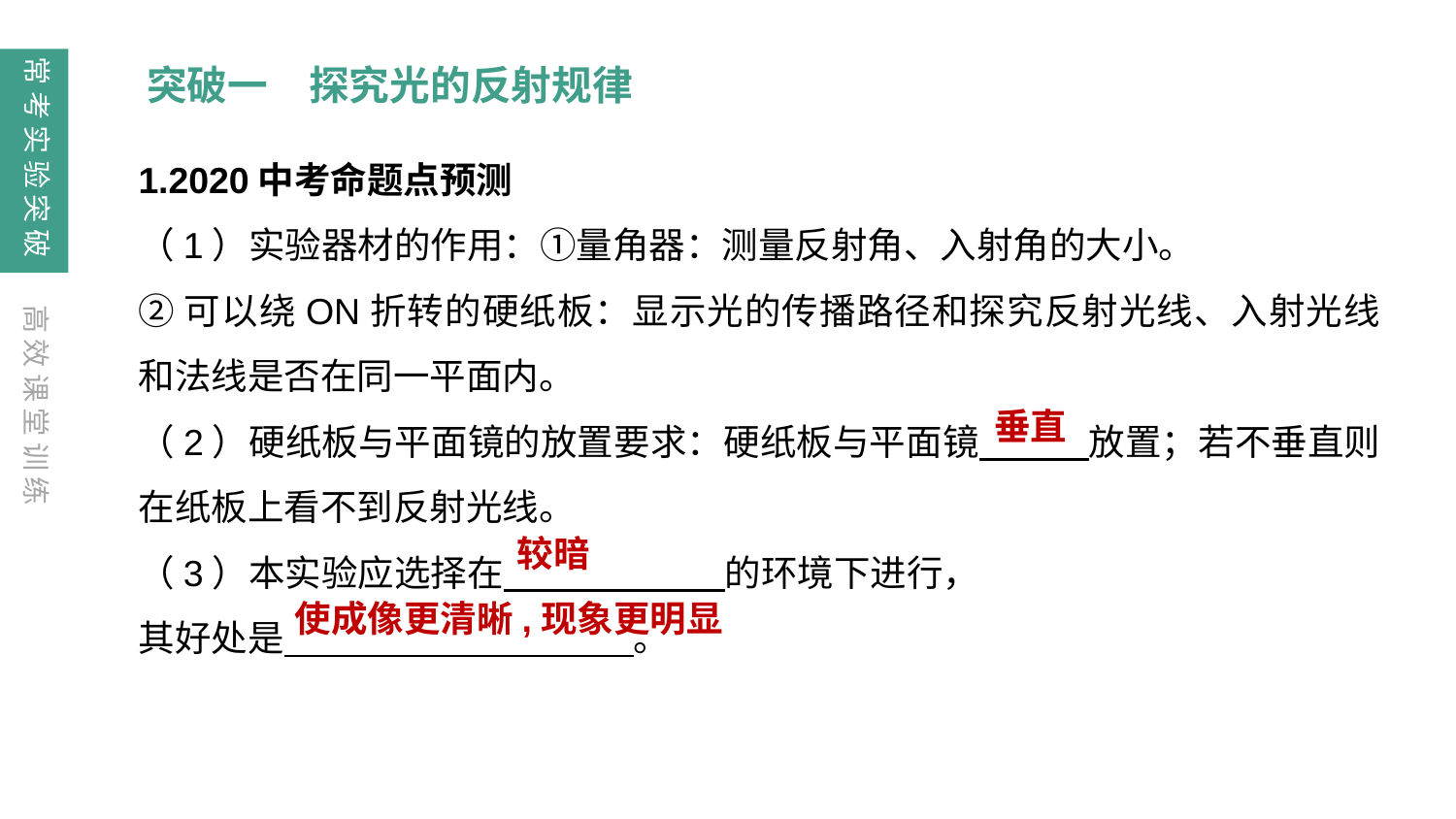

常考实验突破

突破一　探究光的反射规律
1.2020中考命题点预测
（1）实验器材的作用：①量角器：测量反射角、入射角的大小。
②可以绕ON折转的硬纸板：显示光的传播路径和探究反射光线、入射光线和法线是否在同一平面内。
（2）硬纸板与平面镜的放置要求：硬纸板与平面镜　　　放置；若不垂直则在纸板上看不到反射光线。
（3）本实验应选择在　　                  的环境下进行，
其好处是　                                      。
高效课堂训练
垂直
较暗
使成像更清晰,现象更明显